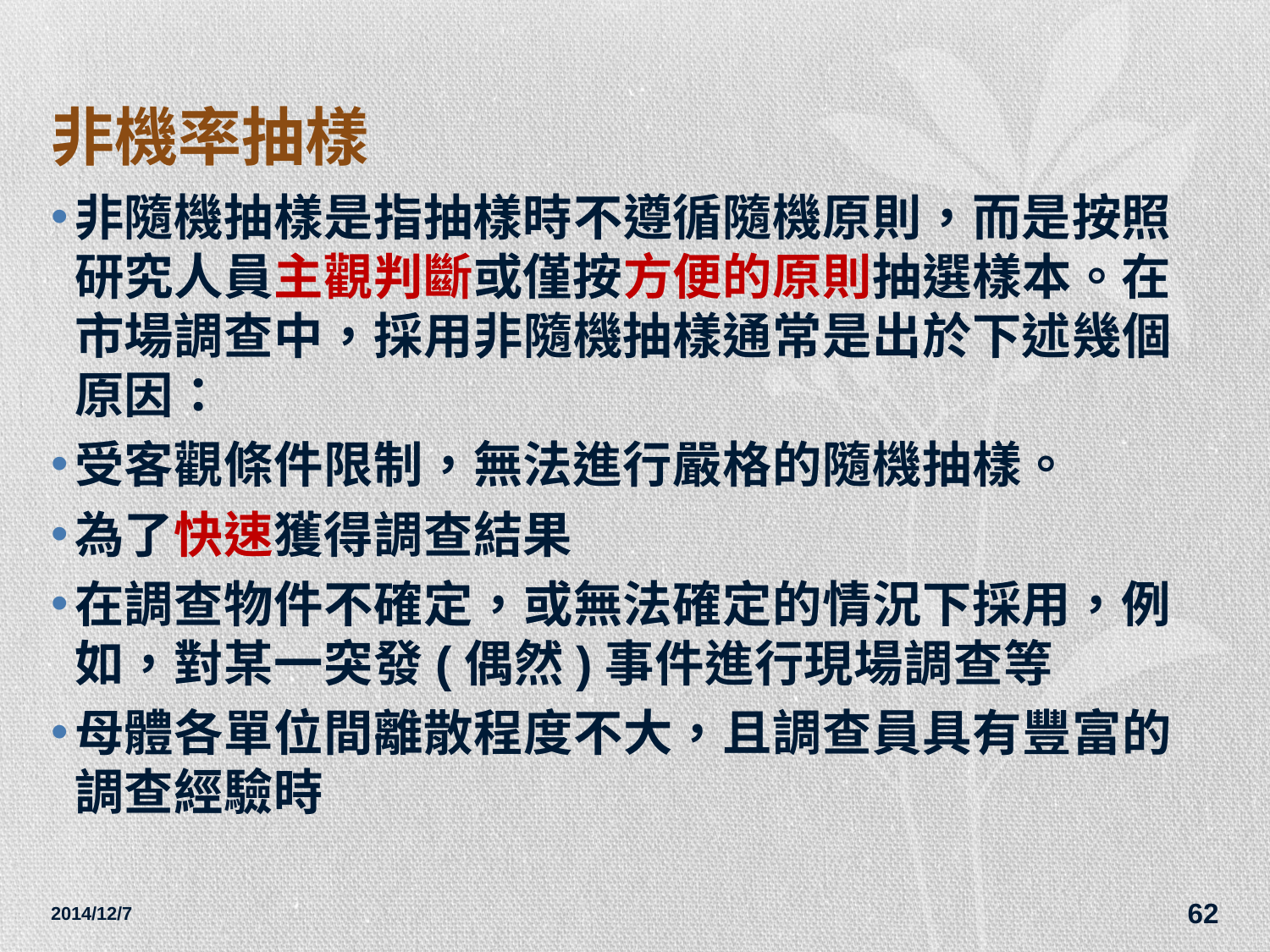

# 非機率抽樣
非隨機抽樣是指抽樣時不遵循隨機原則，而是按照研究人員主觀判斷或僅按方便的原則抽選樣本。在市場調查中，採用非隨機抽樣通常是出於下述幾個原因：
受客觀條件限制，無法進行嚴格的隨機抽樣。
為了快速獲得調查結果
在調查物件不確定，或無法確定的情況下採用，例如，對某一突發(偶然)事件進行現場調查等
母體各單位間離散程度不大，且調查員具有豐富的調查經驗時

2014/12/7
62